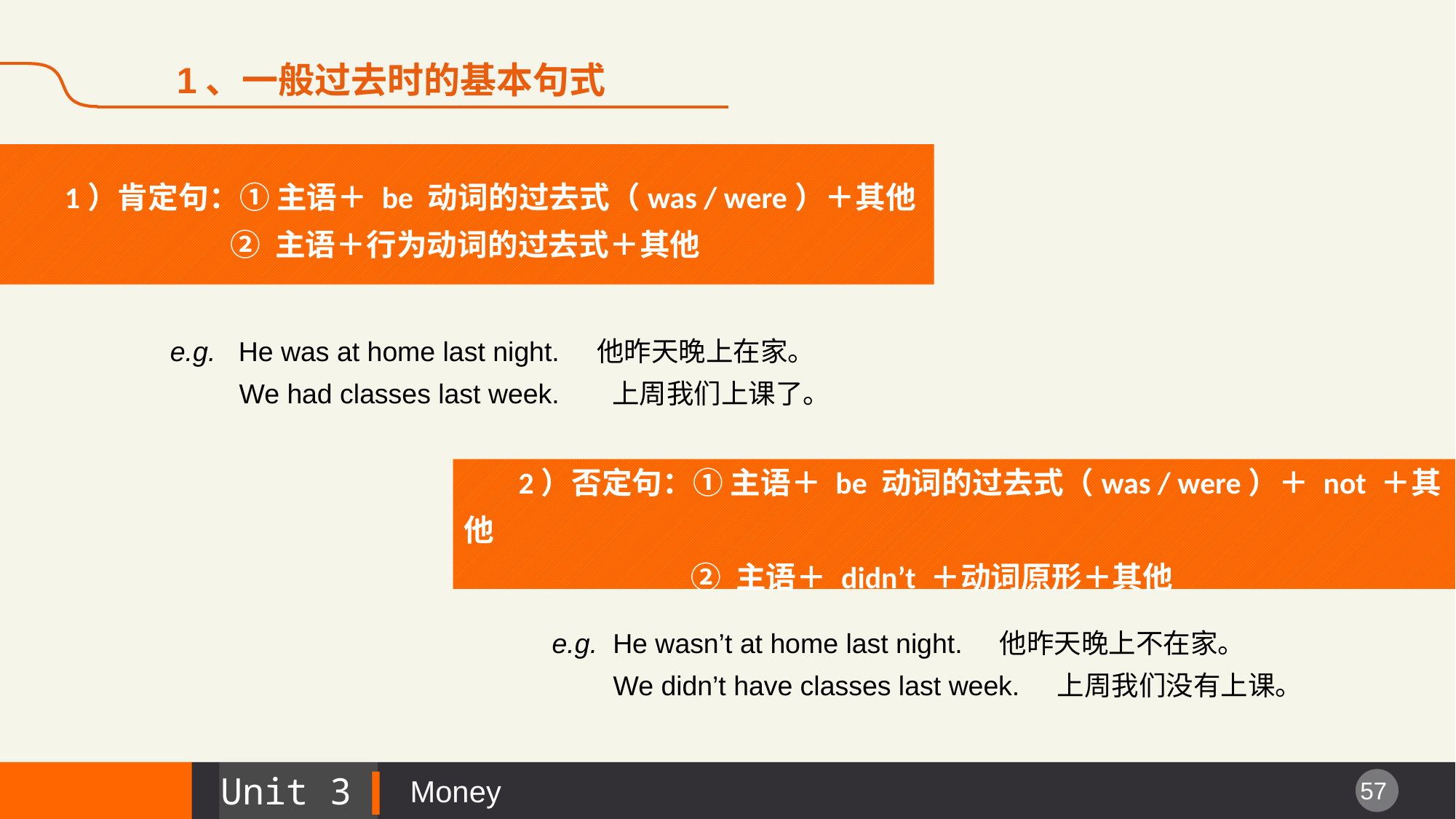

1、一般过去时的基本句式
1）肯定句：① 主语＋ be 动词的过去式（was / were）＋其他
                        ② 主语＋行为动词的过去式＋其他
e.g.   He was at home last night.    他昨天晚上在家。
         We had classes last week.      上周我们上课了。
2）否定句：① 主语＋ be 动词的过去式（was / were）＋ not ＋其他
                         ② 主语＋ didn’t ＋动词原形＋其他
e.g.  He wasn’t at home last night.    他昨天晚上不在家。
        We didn’t have classes last week.    上周我们没有上课。